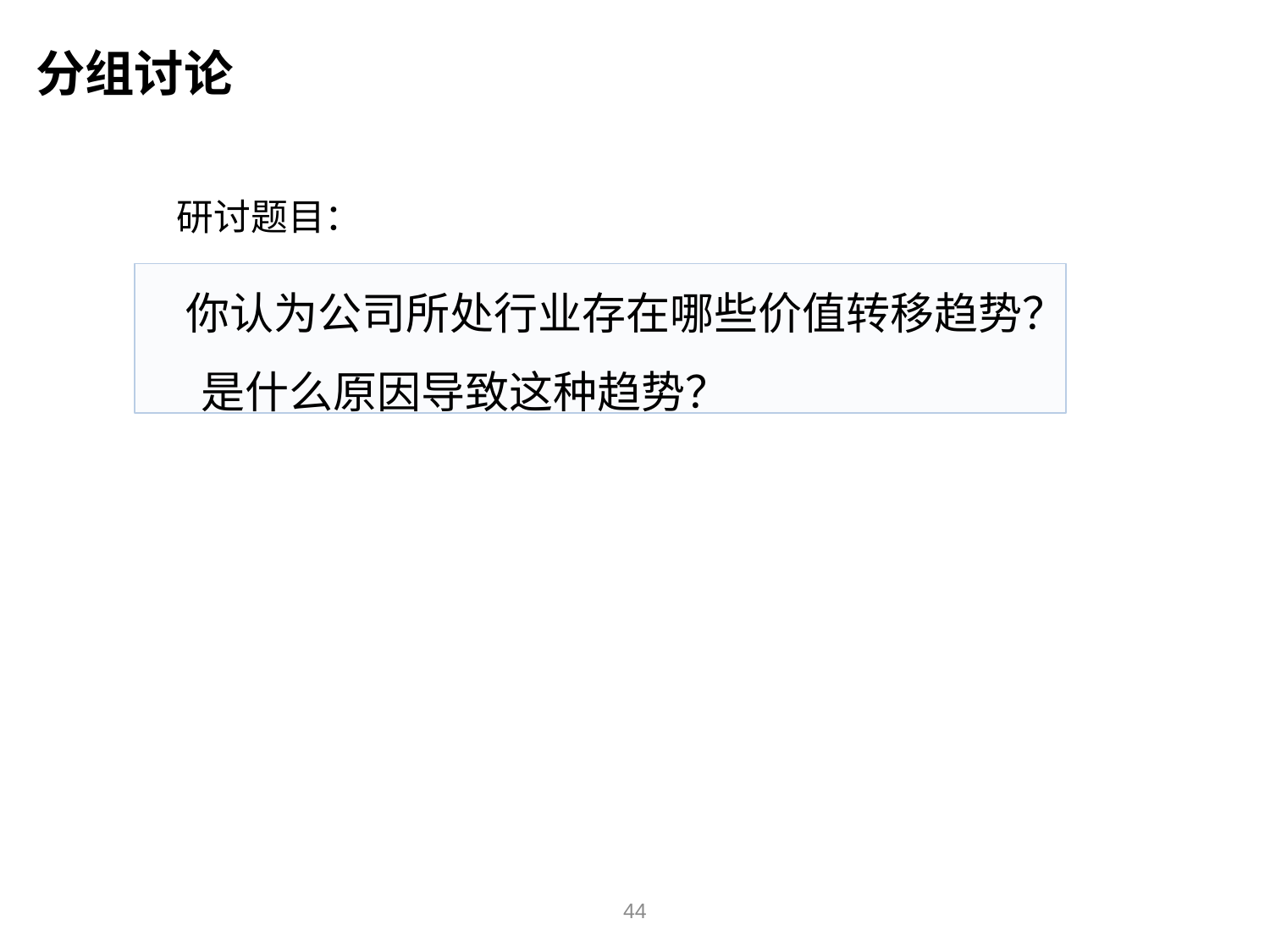

分组讨论
研讨题目：

   你认为公司所处行业存在哪些价值转移趋势？是什么原因导致这种趋势？
44